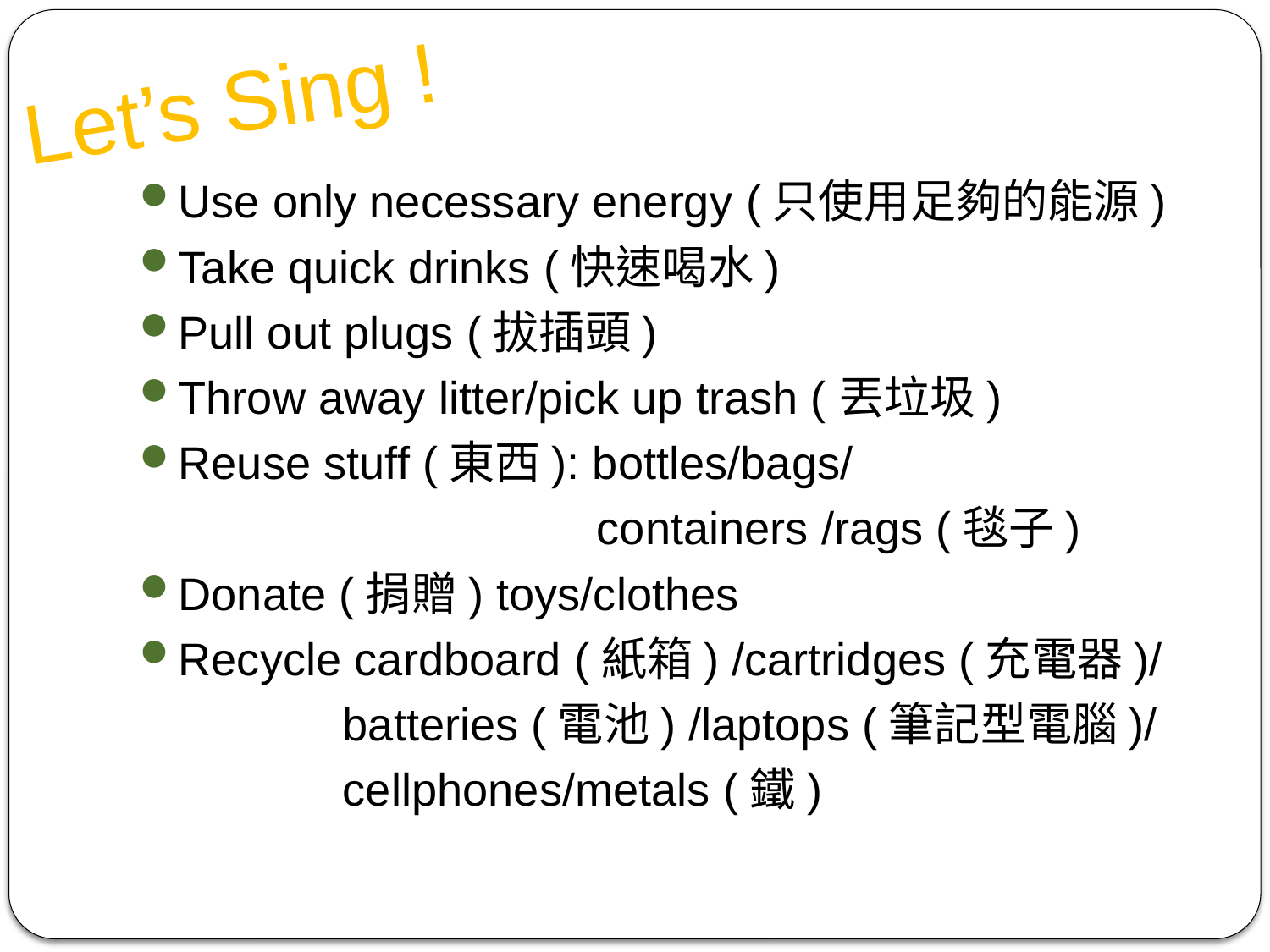

Let’s Sing !
Use only necessary energy (只使用足夠的能源)
Take quick drinks (快速喝水)
Pull out plugs (拔插頭)
Throw away litter/pick up trash (丟垃圾)
Reuse stuff (東西): bottles/bags/
                                    containers /rags (毯子)
Donate (捐贈) toys/clothes
Recycle cardboard (紙箱) /cartridges (充電器)/
                batteries (電池) /laptops (筆記型電腦)/
                cellphones/metals (鐵)